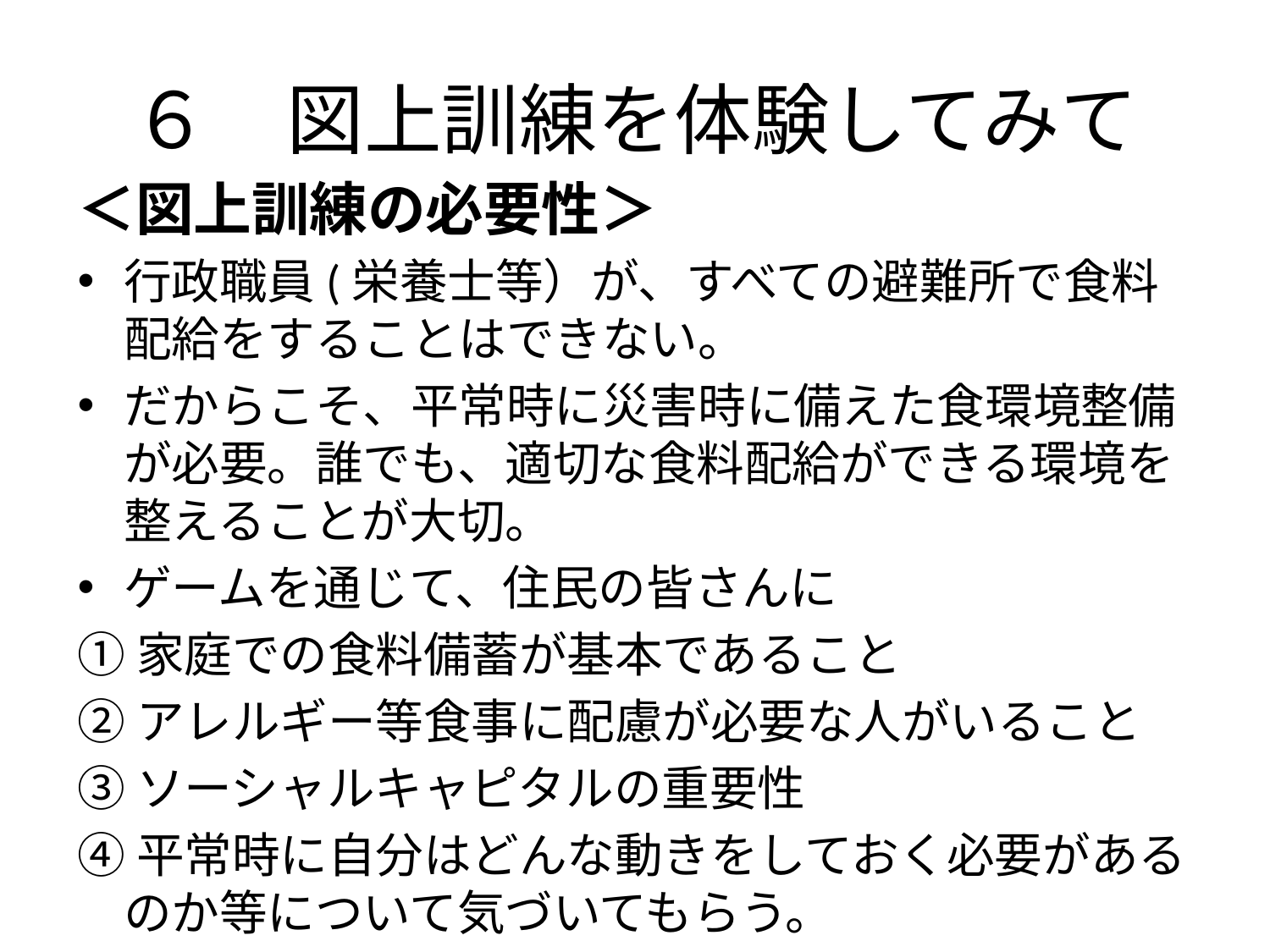

# ６　図上訓練を体験してみて
＜図上訓練の必要性＞
行政職員(栄養士等）が、すべての避難所で食料配給をすることはできない。
だからこそ、平常時に災害時に備えた食環境整備が必要。誰でも、適切な食料配給ができる環境を整えることが大切。
ゲームを通じて、住民の皆さんに
①家庭での食料備蓄が基本であること
②アレルギー等食事に配慮が必要な人がいること
③ソーシャルキャピタルの重要性
④平常時に自分はどんな動きをしておく必要があるのか等について気づいてもらう。